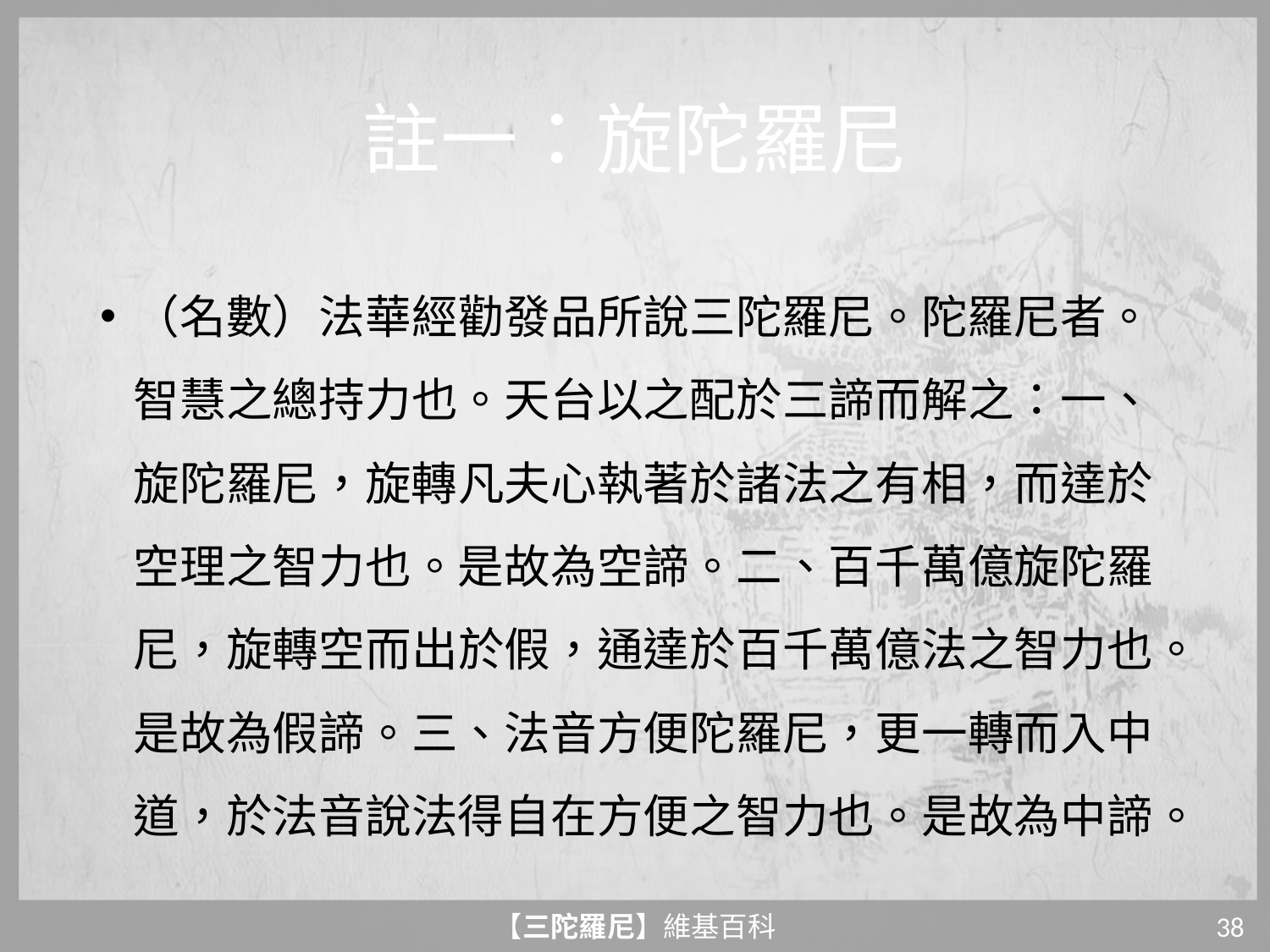

# 註一：旋陀羅尼
（名數）法華經勸發品所說三陀羅尼。陀羅尼者。智慧之總持力也。天台以之配於三諦而解之：一、旋陀羅尼，旋轉凡夫心執著於諸法之有相，而達於空理之智力也。是故為空諦。二、百千萬億旋陀羅尼，旋轉空而出於假，通達於百千萬億法之智力也。是故為假諦。三、法音方便陀羅尼，更一轉而入中道，於法音說法得自在方便之智力也。是故為中諦。
【三陀羅尼】維基百科
38